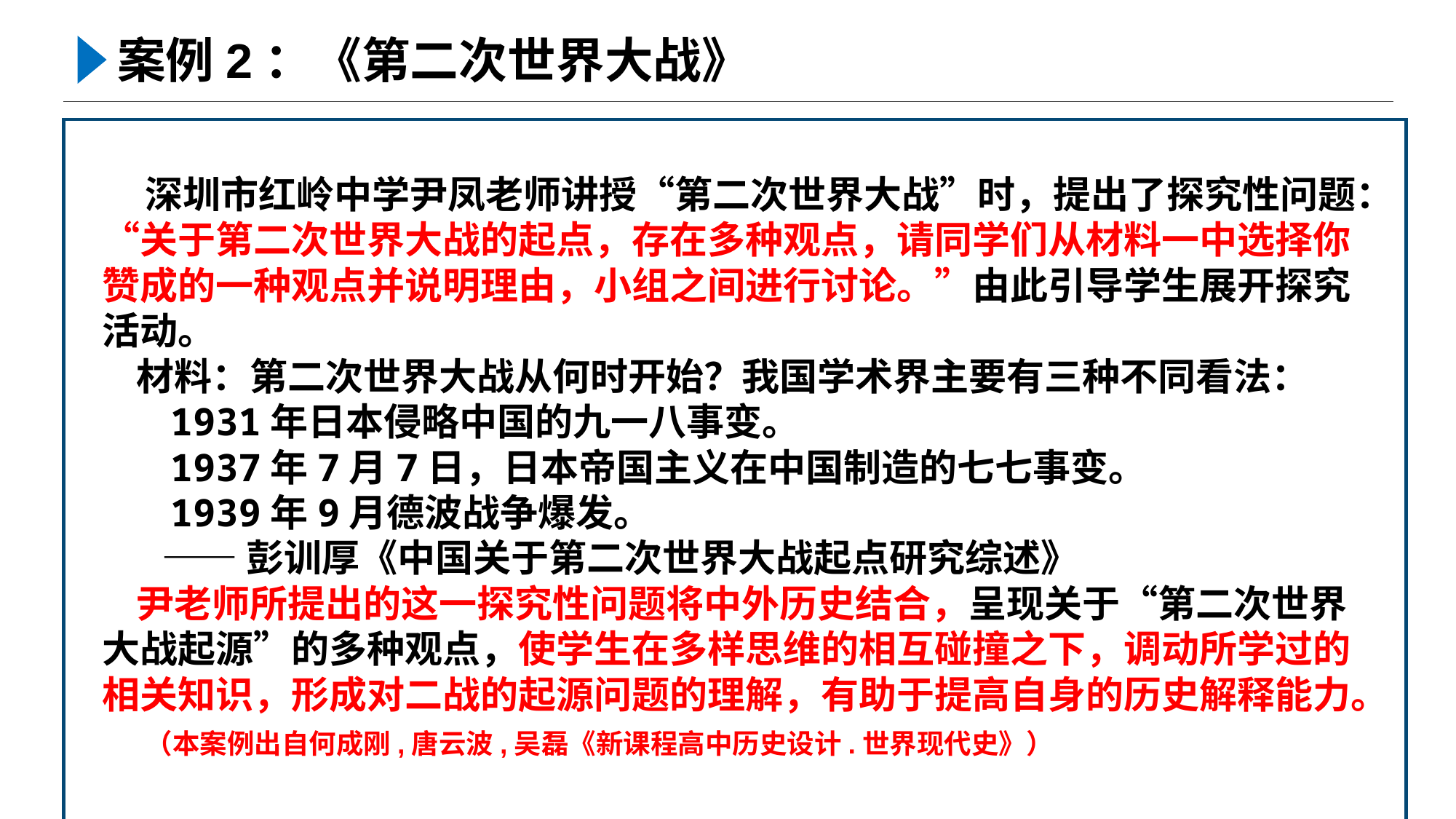

案例2：《第二次世界大战》

    深圳市红岭中学尹凤老师讲授“第二次世界大战”时，提出了探究性问题：“关于第二次世界大战的起点，存在多种观点，请同学们从材料一中选择你赞成的一种观点并说明理由，小组之间进行讨论。”由此引导学生展开探究活动。
   材料：第二次世界大战从何时开始？我国学术界主要有三种不同看法：
   1931年日本侵略中国的九一八事变。
   1937年7月7日，日本帝国主义在中国制造的七七事变。
   1939年9月德波战争爆发。
       ——彭训厚《中国关于第二次世界大战起点研究综述》
   尹老师所提出的这一探究性问题将中外历史结合，呈现关于“第二次世界大战起源”的多种观点，使学生在多样思维的相互碰撞之下，调动所学过的相关知识，形成对二战的起源问题的理解，有助于提高自身的历史解释能力。
    （本案例出自何成刚,唐云波,吴磊《新课程高中历史设计.世界现代史》）